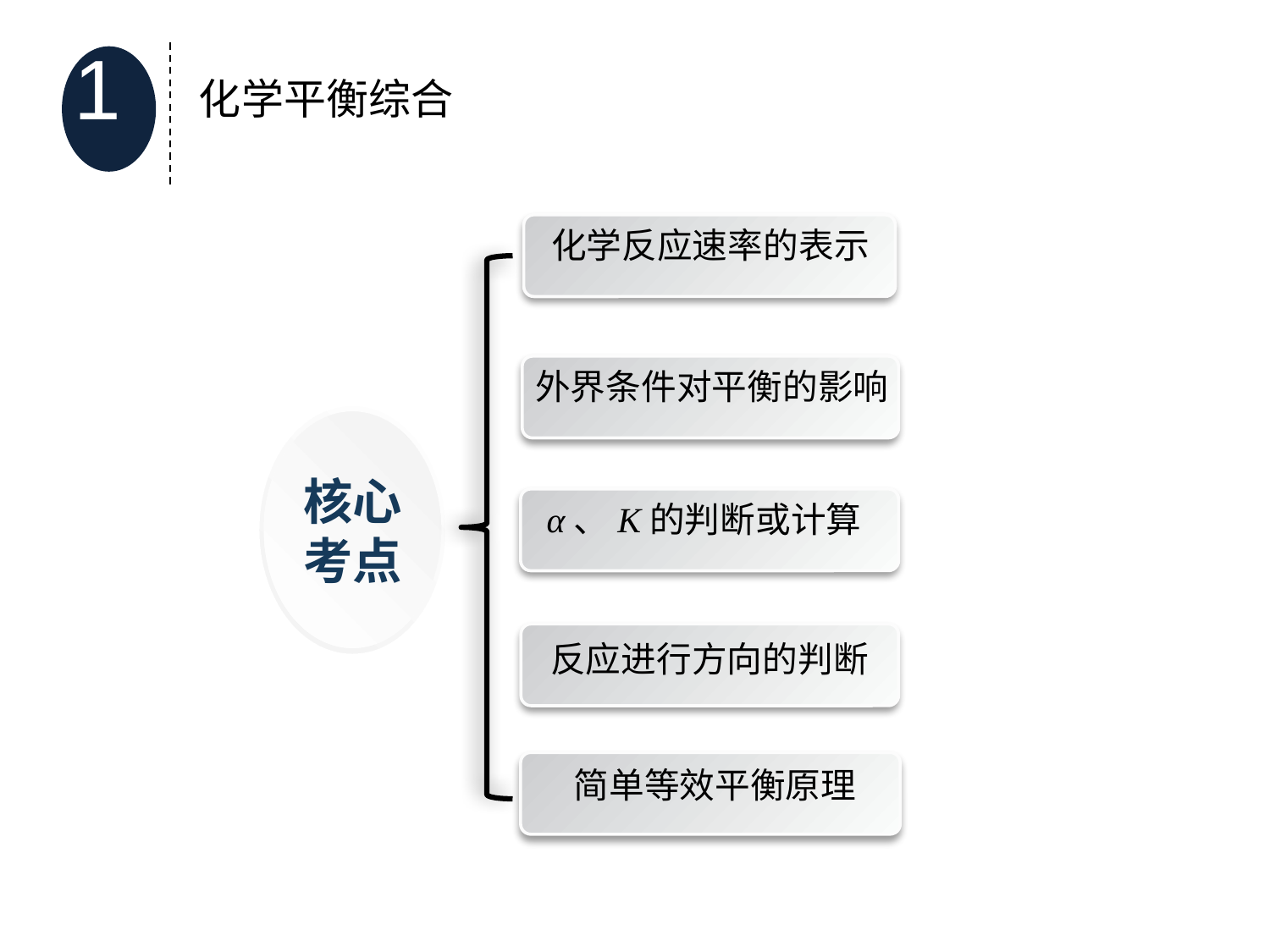

1

化学平衡综合

化学反应速率的表示

外界条件对平衡的影响

核心
考点

α、K的判断或计算

反应进行方向的判断

简单等效平衡原理